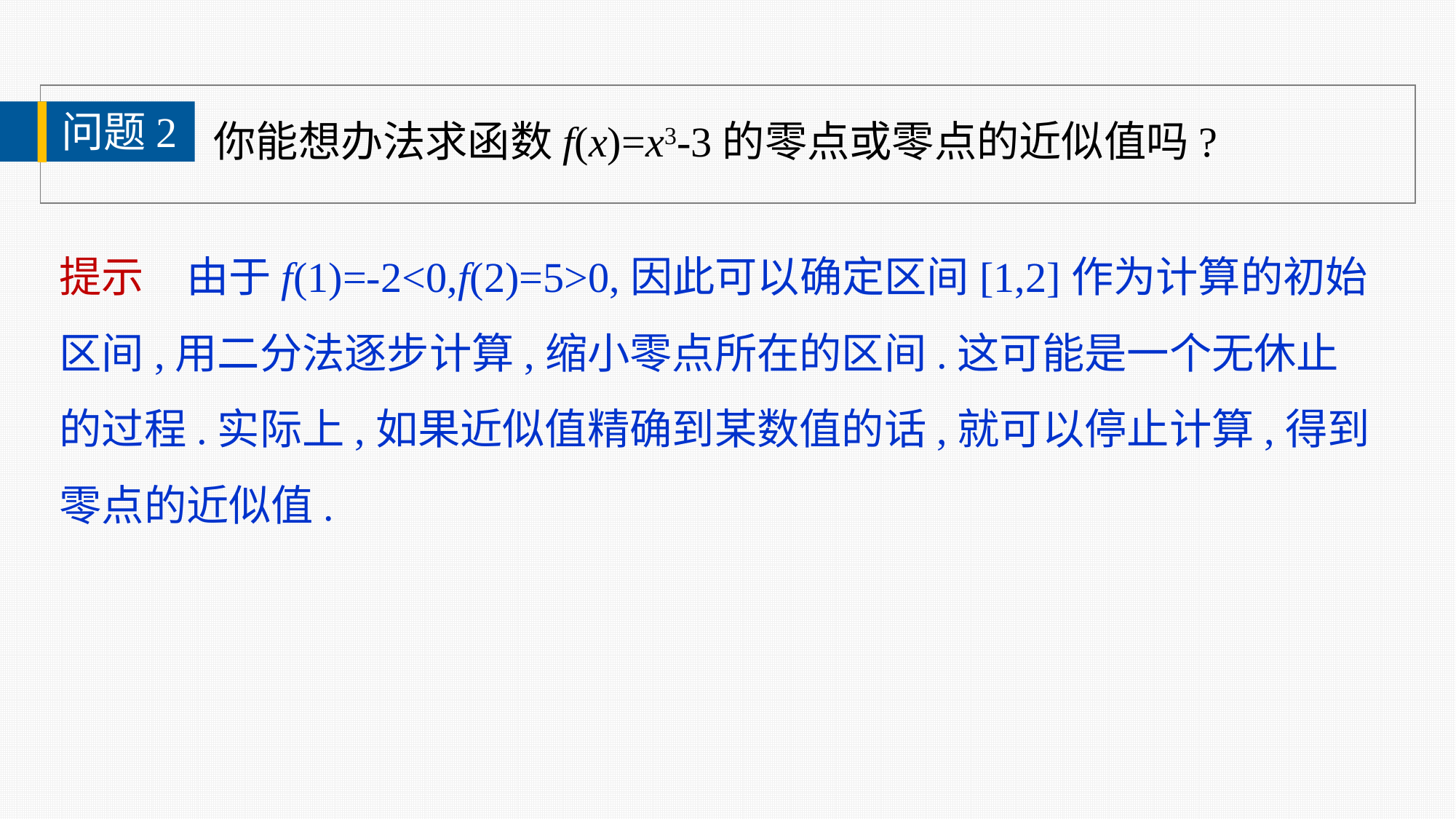

你能想办法求函数f(x)=x3-3的零点或零点的近似值吗?

问题2

提示　由于f(1)=-2<0,f(2)=5>0,因此可以确定区间[1,2]作为计算的初始区间,用二分法逐步计算,缩小零点所在的区间.这可能是一个无休止的过程.实际上,如果近似值精确到某数值的话,就可以停止计算,得到零点的近似值.